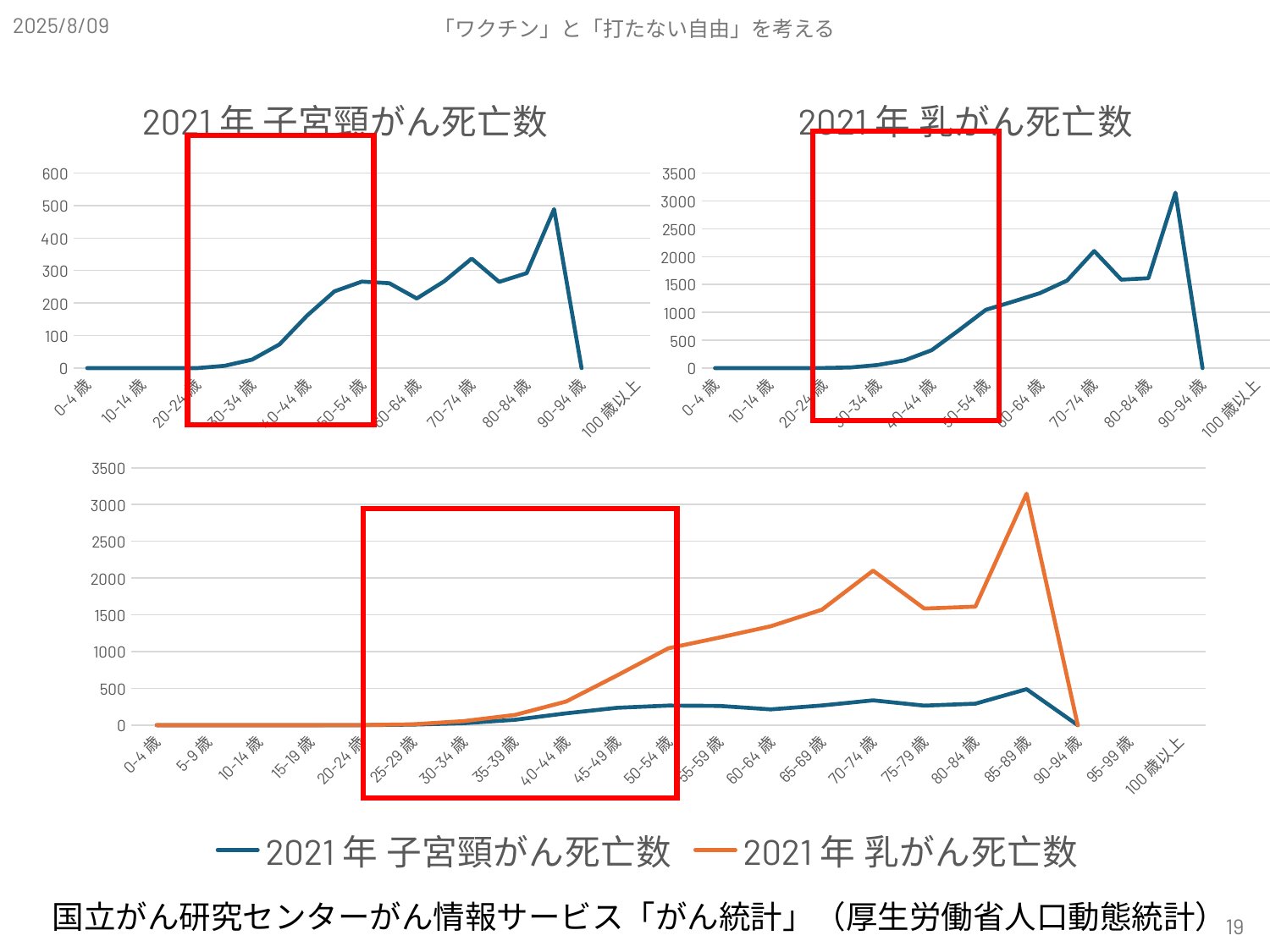

2025/8/09
「ワクチン」と「打たない自由」を考える

### Chart: 2021年 子宮頸がん死亡数

| Category | 2021年 |
|---|---|
| 0-4歳 | 0.0 |
| 5-9歳 | 0.0 |
| 10-14歳 | 0.0 |
| 15-19歳 | 0.0 |
| 20-24歳 | 0.0 |
| 25-29歳 | 7.0 |
| 30-34歳 | 26.0 |
| 35-39歳 | 73.0 |
| 40-44歳 | 161.0 |
| 45-49歳 | 236.0 |
| 50-54歳 | 266.0 |
| 55-59歳 | 261.0 |
| 60-64歳 | 214.0 |
| 65-69歳 | 267.0 |
| 70-74歳 | 337.0 |
| 75-79歳 | 265.0 |
| 80-84歳 | 292.0 |
| 85-89歳 | 489.0 |
| 90-94歳 | 0.0 |
| 95-99歳 | None |
| 100歳以上 | None |

### Chart: 2021年 乳がん死亡数

| Category | 2021年 |
|---|---|
| 0-4歳 | 0.0 |
| 5-9歳 | 0.0 |
| 10-14歳 | 0.0 |
| 15-19歳 | 0.0 |
| 20-24歳 | 1.0 |
| 25-29歳 | 11.0 |
| 30-34歳 | 55.0 |
| 35-39歳 | 139.0 |
| 40-44歳 | 321.0 |
| 45-49歳 | 677.0 |
| 50-54歳 | 1046.0 |
| 55-59歳 | 1192.0 |
| 60-64歳 | 1345.0 |
| 65-69歳 | 1570.0 |
| 70-74歳 | 2101.0 |
| 75-79歳 | 1586.0 |
| 80-84歳 | 1612.0 |
| 85-89歳 | 3147.0 |
| 90-94歳 | 0.0 |
| 95-99歳 | None |
| 100歳以上 | None |

### Chart

| Category | 2021年 | 2021年 |
|---|---|---|
| 0-4歳 | 0.0 | 0.0 |
| 5-9歳 | 0.0 | 0.0 |
| 10-14歳 | 0.0 | 0.0 |
| 15-19歳 | 0.0 | 0.0 |
| 20-24歳 | 0.0 | 1.0 |
| 25-29歳 | 7.0 | 11.0 |
| 30-34歳 | 26.0 | 55.0 |
| 35-39歳 | 73.0 | 139.0 |
| 40-44歳 | 161.0 | 321.0 |
| 45-49歳 | 236.0 | 677.0 |
| 50-54歳 | 266.0 | 1046.0 |
| 55-59歳 | 261.0 | 1192.0 |
| 60-64歳 | 214.0 | 1345.0 |
| 65-69歳 | 267.0 | 1570.0 |
| 70-74歳 | 337.0 | 2101.0 |
| 75-79歳 | 265.0 | 1586.0 |
| 80-84歳 | 292.0 | 1612.0 |
| 85-89歳 | 489.0 | 3147.0 |
| 90-94歳 | 0.0 | 0.0 |
| 95-99歳 | None | None |
| 100歳以上 | None | None |
国立がん研究センターがん情報サービス「がん統計」（厚生労働省人口動態統計）
19